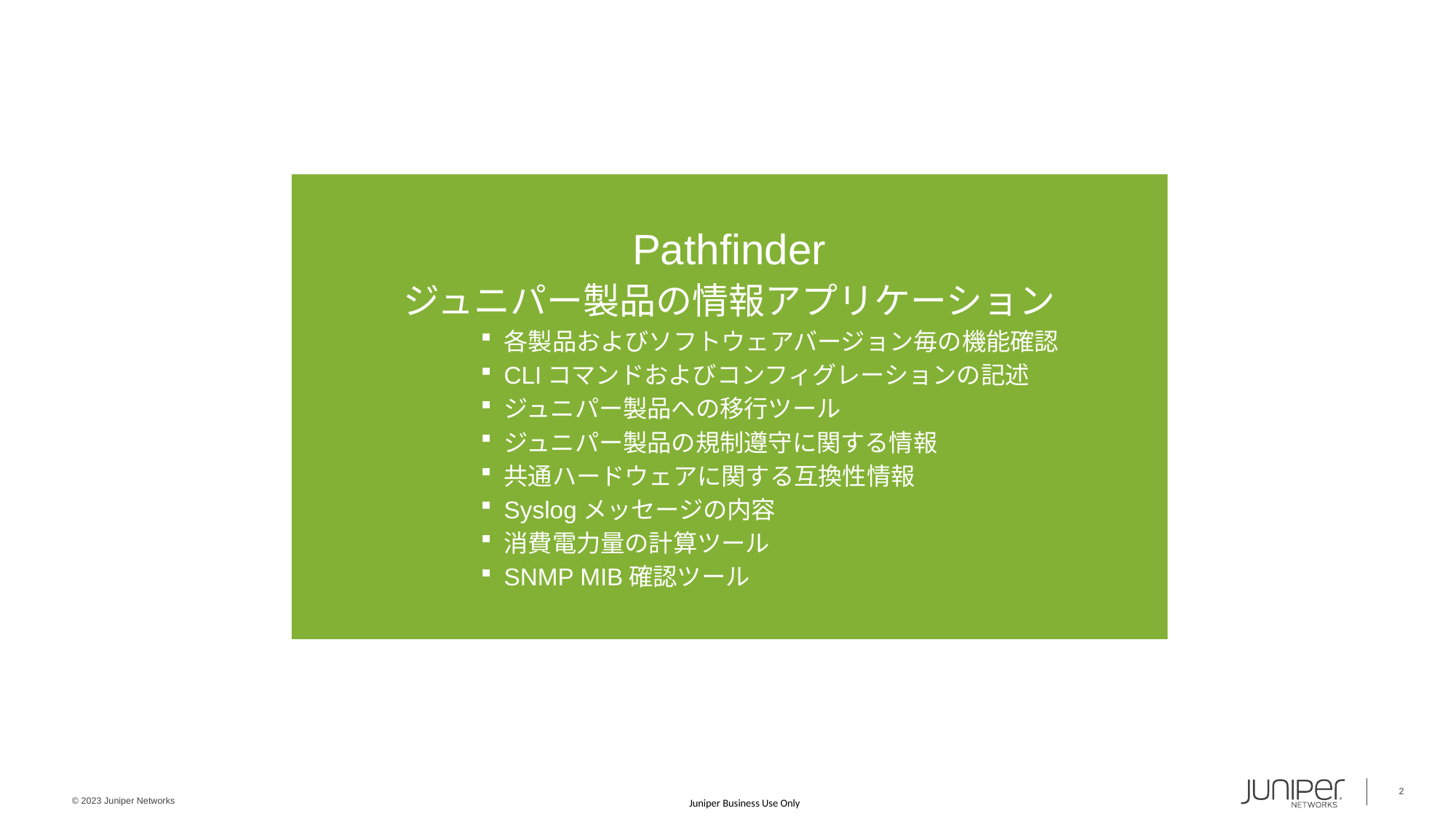

Pathfinder
ジュニパー製品の情報アプリケーション
各製品およびソフトウェアバージョン毎の機能確認
CLIコマンドおよびコンフィグレーションの記述
ジュニパー製品への移行ツール
ジュニパー製品の規制遵守に関する情報
共通ハードウェアに関する互換性情報
Syslogメッセージの内容
消費電力量の計算ツール
SNMP MIB確認ツール